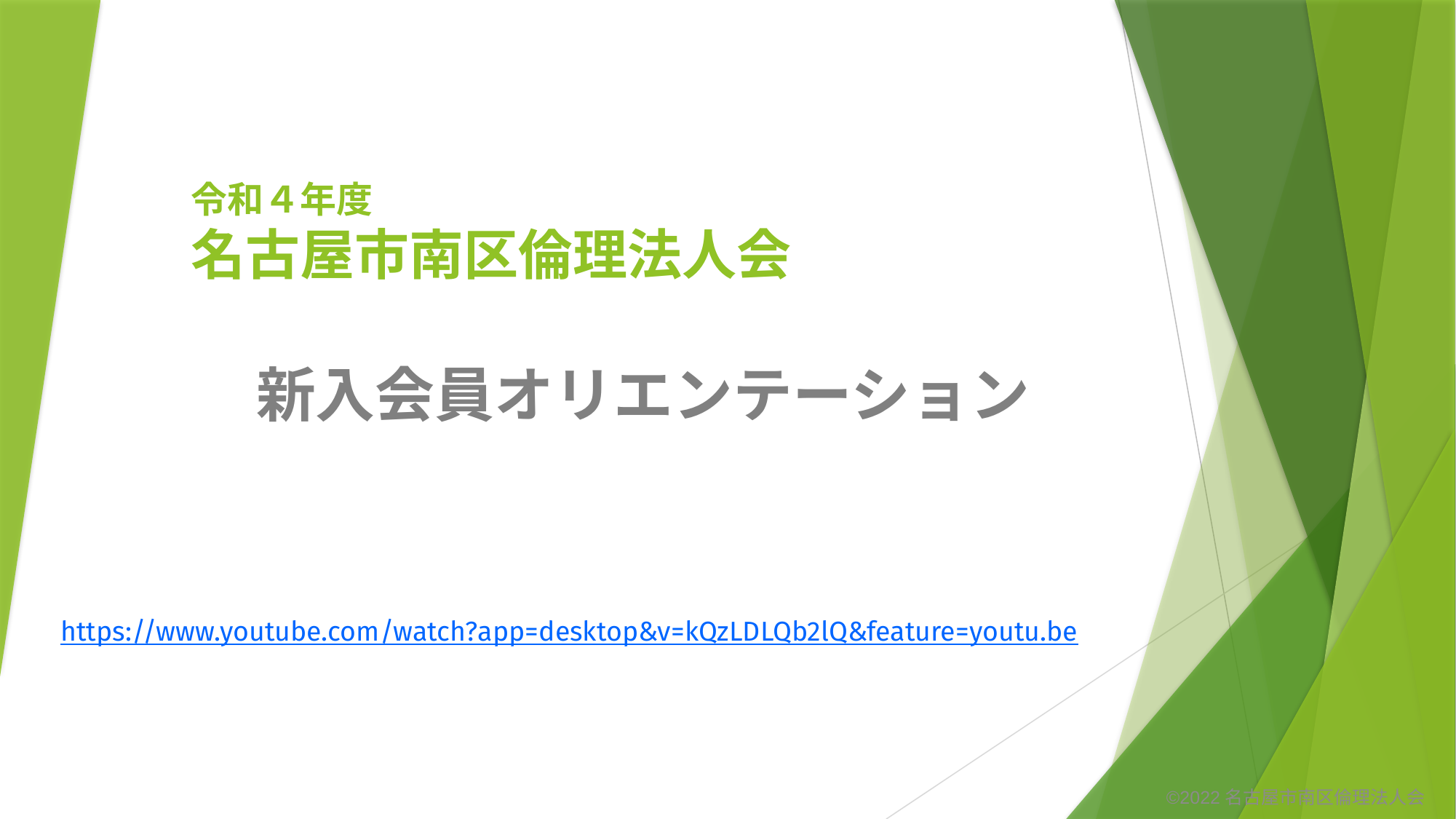

# 令和４年度 名古屋市南区倫理法人会
新入会員オリエンテーション
https://www.youtube.com/watch?app=desktop&v=kQzLDLQb2lQ&feature=youtu.be
©2022名古屋市南区倫理法人会